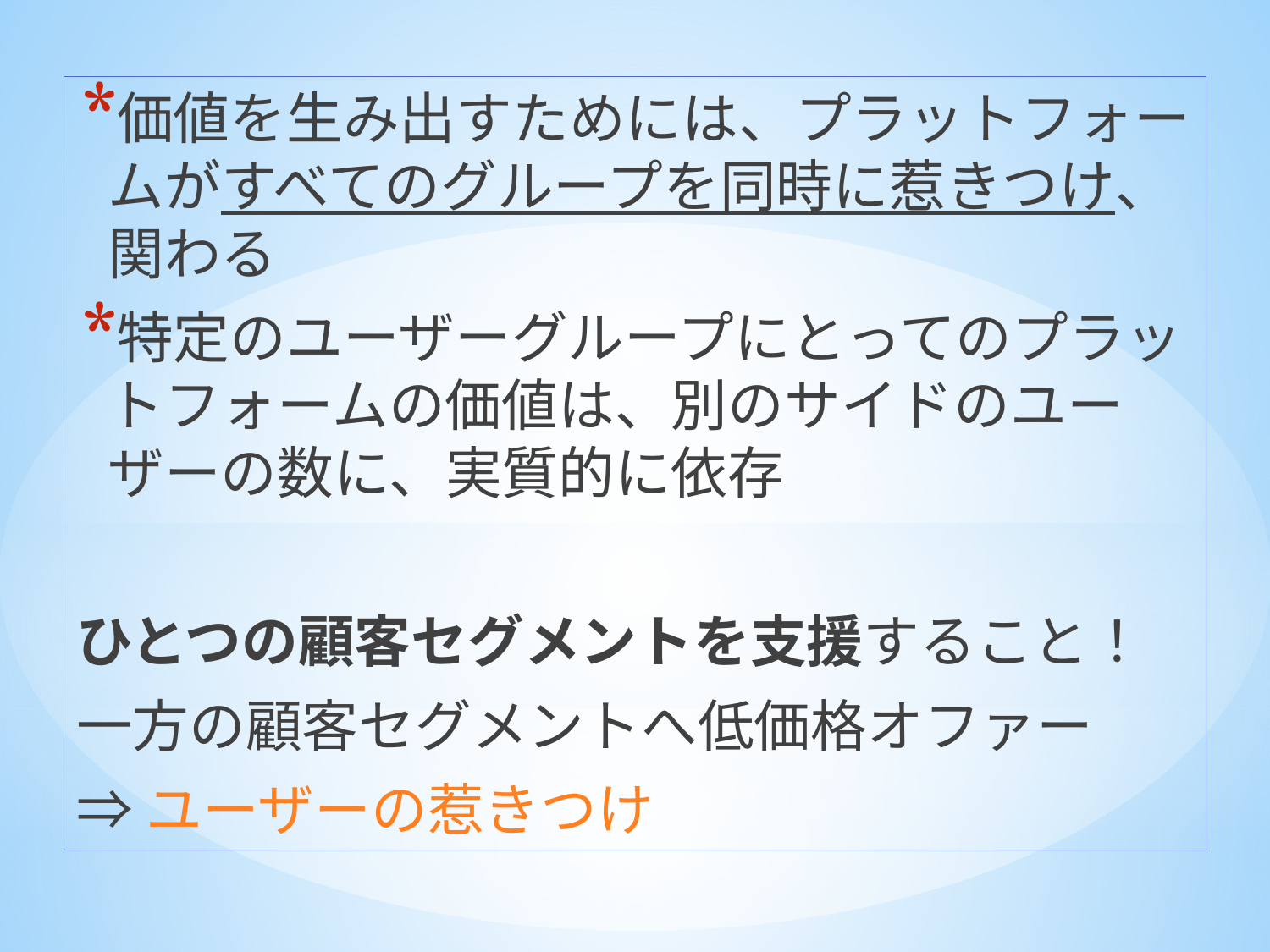

価値を生み出すためには、プラットフォームがすべてのグループを同時に惹きつけ、関わる
特定のユーザーグループにとってのプラットフォームの価値は、別のサイドのユーザーの数に、実質的に依存

ひとつの顧客セグメントを支援すること！
一方の顧客セグメントへ低価格オファー
⇒ユーザーの惹きつけ